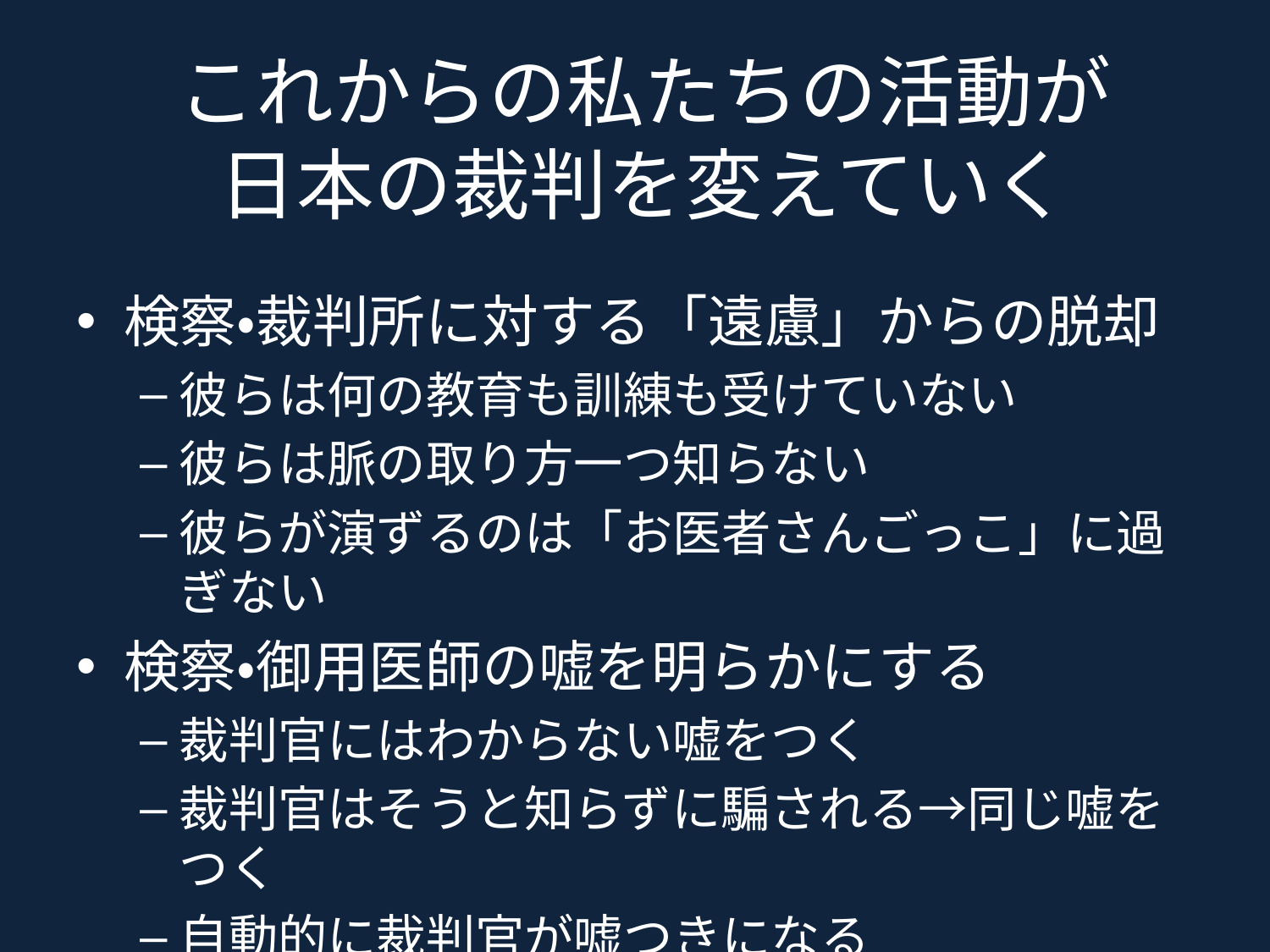

# これからの私たちの活動が 日本の裁判を変えていく
検察・裁判所に対する「遠慮」からの脱却
彼らは何の教育も訓練も受けていない
彼らは脈の取り方一つ知らない
彼らが演ずるのは「お医者さんごっこ」に過ぎない
検察・御用医師の嘘を明らかにする
裁判官にはわからない嘘をつく
裁判官はそうと知らずに騙される→同じ嘘をつく
自動的に裁判官が嘘つきになる